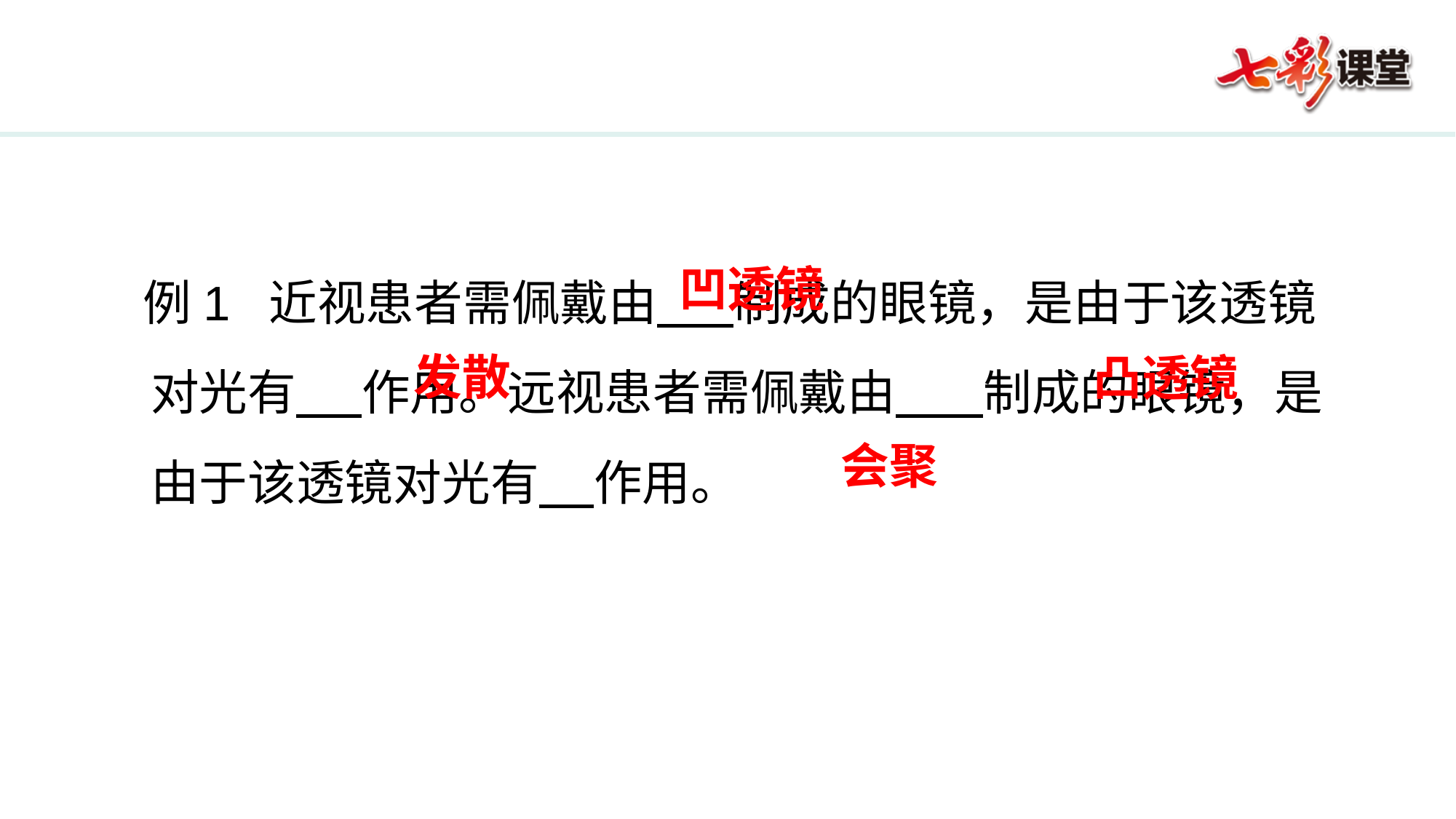

例1  近视患者需佩戴由       制成的眼镜，是由于该透镜对光有      作用。远视患者需佩戴由        制成的眼镜，是由于该透镜对光有     作用。
凹透镜
发散
凸透镜
会聚